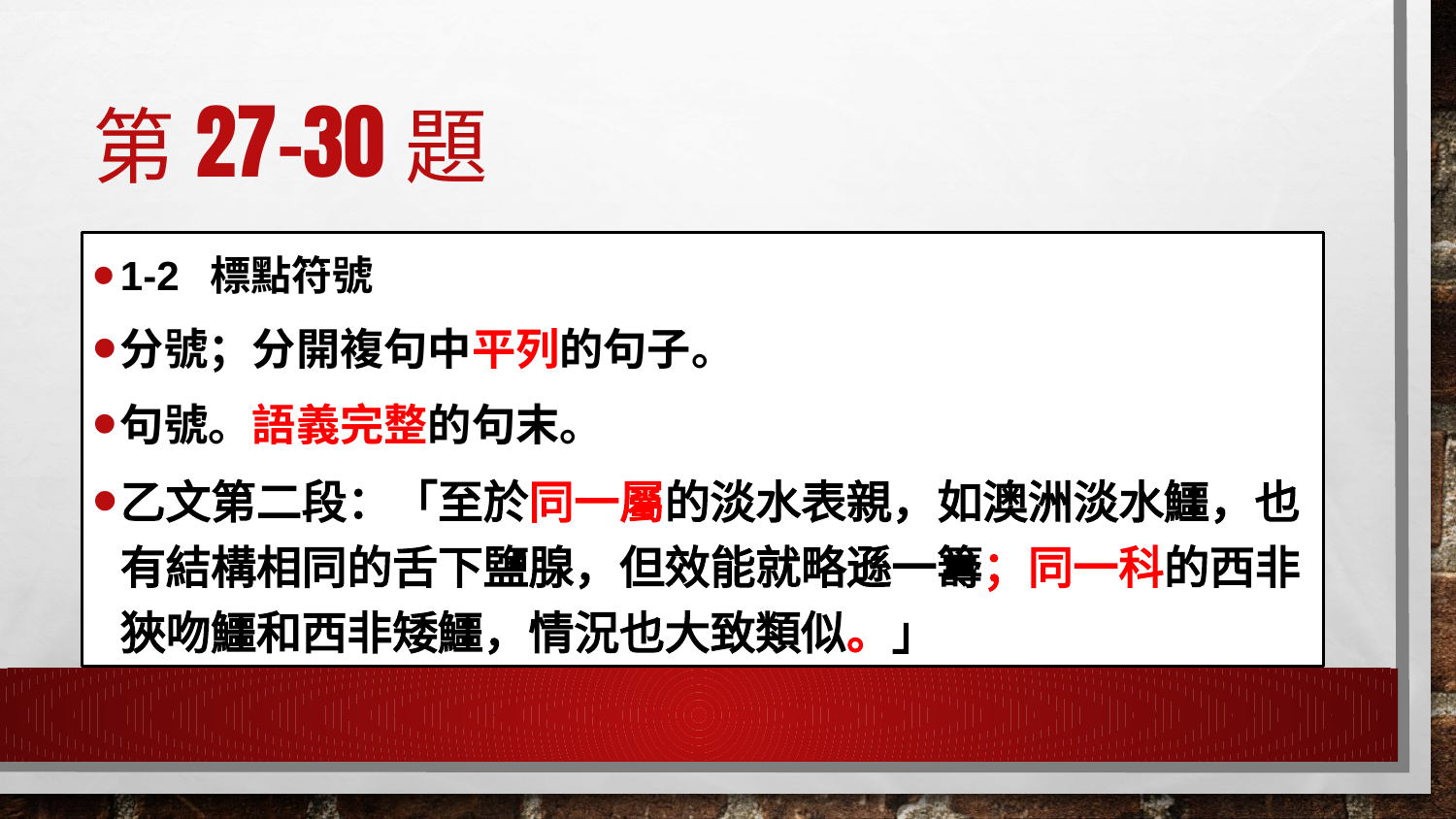

# 第27-30題
1-2  標點符號
分號；分開複句中平列的句子。
句號。語義完整的句末。
乙文第二段：「至於同一屬的淡水表親，如澳洲淡水鱷，也有結構相同的舌下鹽腺，但效能就略遜一籌；同一科的西非狹吻鱷和西非矮鱷，情況也大致類似。」